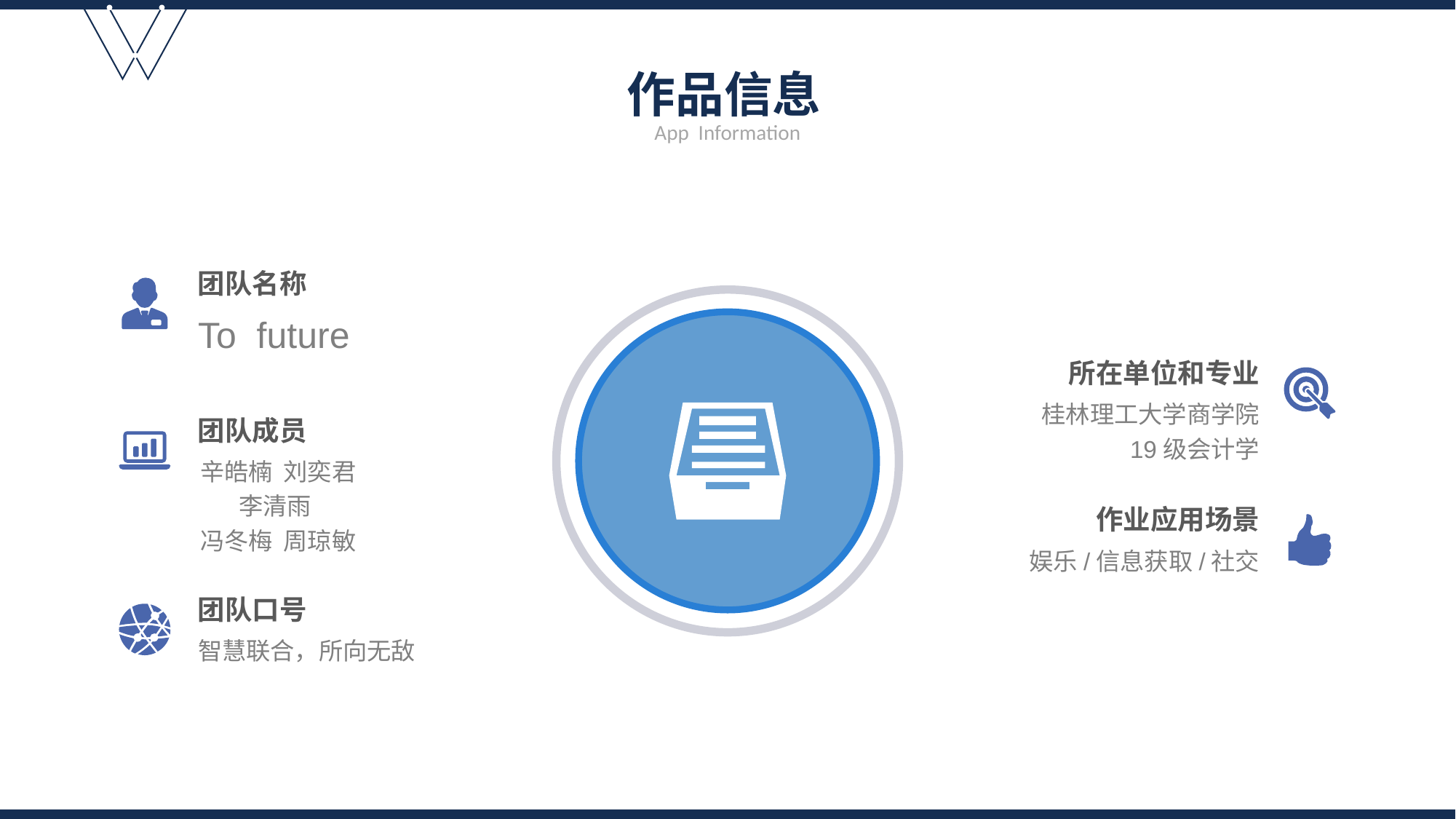

作品信息
App  Information
团队名称
To  future

团队成员
辛皓楠  刘奕君  李清雨
冯冬梅  周琼敏

团队口号
智慧联合，所向无敌

所在单位和专业
桂林理工大学商学院
19级会计学

作业应用场景
娱乐/信息获取/社交